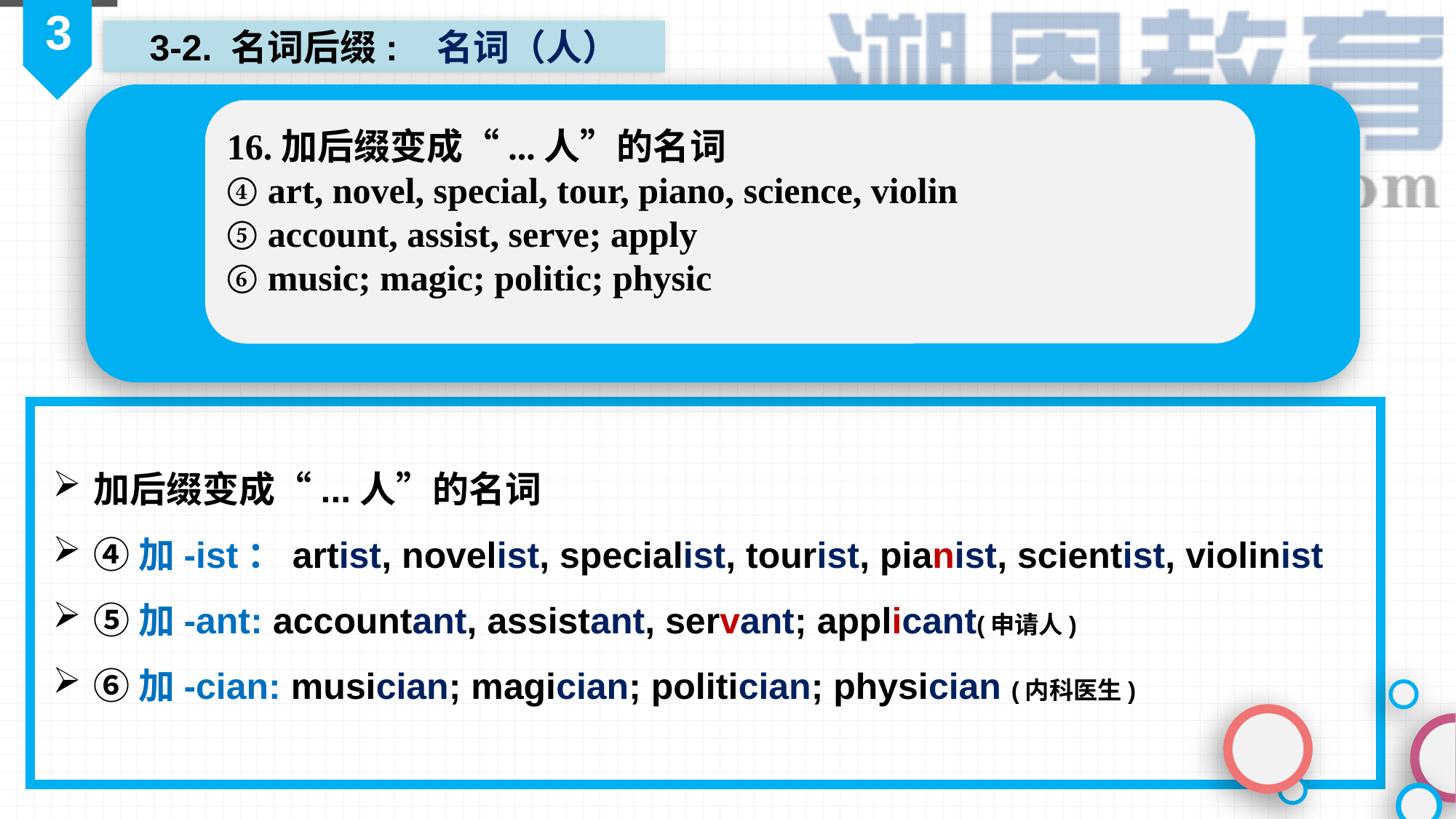

3
3-2. 名词后缀:   名词（人）

16.加后缀变成“...人”的名词
④ art, novel, special, tour, piano, science, violin
⑤ account, assist, serve; apply
⑥ music; magic; politic; physic

加后缀变成“...人”的名词
④加-ist：artist, novelist, specialist, tourist, pianist, scientist, violinist
⑤加-ant: accountant, assistant, servant; applicant(申请人)
⑥加-cian: musician; magician; politician; physician (内科医生)